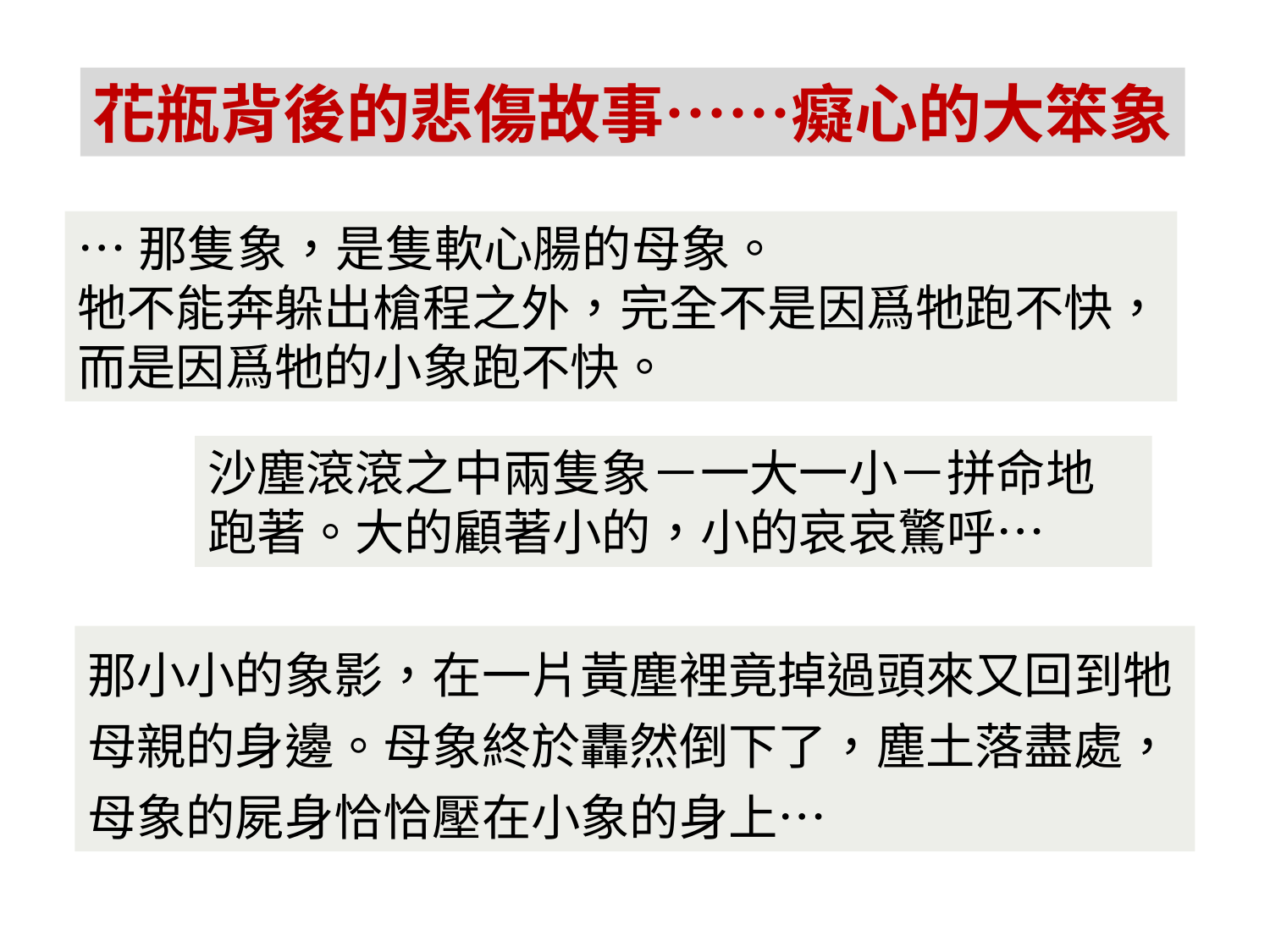

花瓶背後的悲傷故事……癡心的大笨象
…那隻象，是隻軟心腸的母象。
牠不能奔躲出槍程之外，完全不是因爲牠跑不快，而是因爲牠的小象跑不快。
沙塵滾滾之中兩隻象－一大一小－拼命地跑著。大的顧著小的，小的哀哀驚呼…
那小小的象影，在一片黃塵裡竟掉過頭來又回到牠母親的身邊。母象終於轟然倒下了，塵土落盡處，母象的屍身恰恰壓在小象的身上…